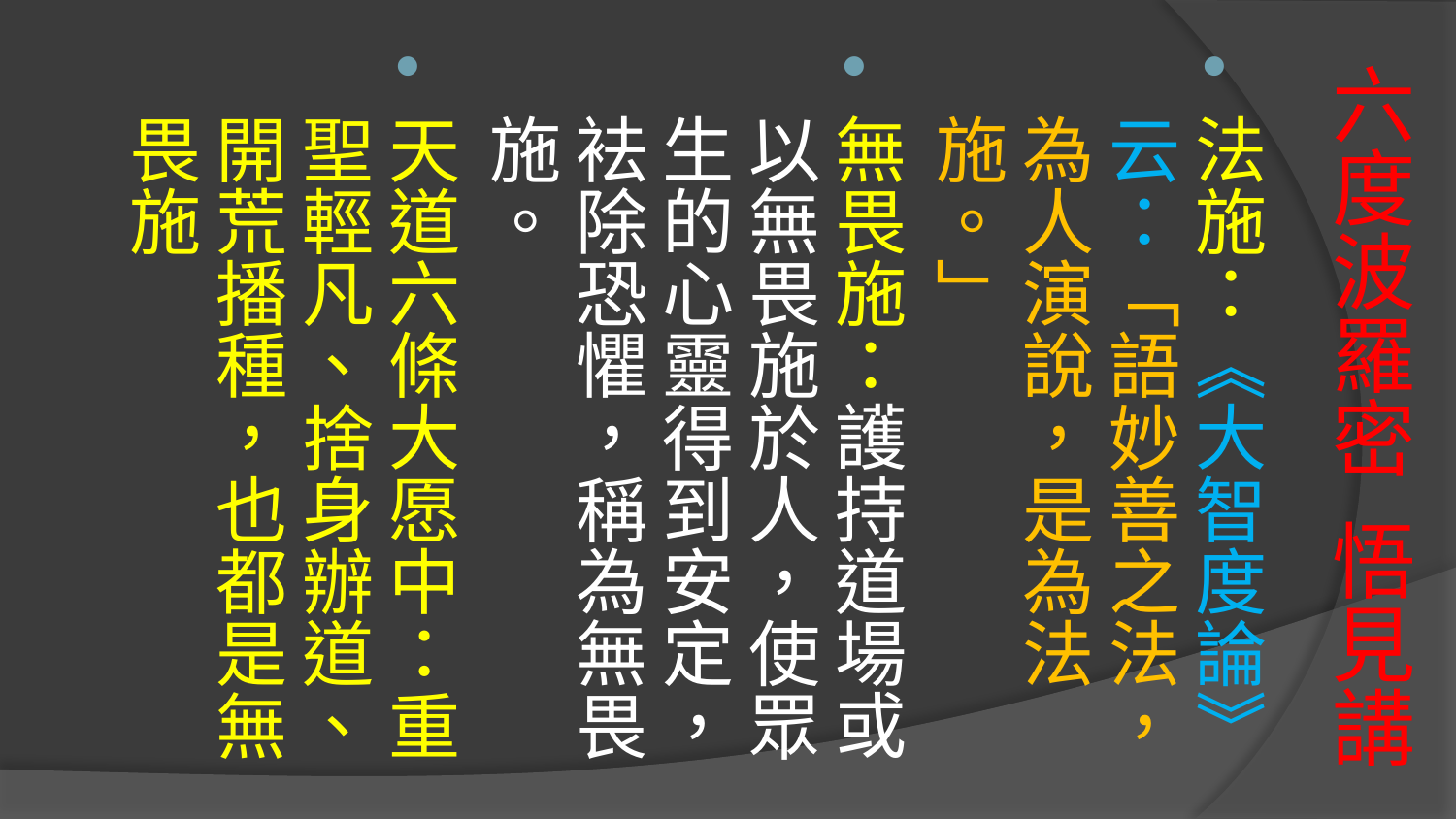

法施：《大智度論》云：「語妙善之法，為人演說，是為法施。」
無畏施：護持道場或以無畏施於人，使眾生的心靈得到安定，袪除恐懼，稱為無畏施。
天道六條大愿中：重聖輕凡、捨身辦道、開荒播種，也都是無畏施

# 六度波羅密  悟見講